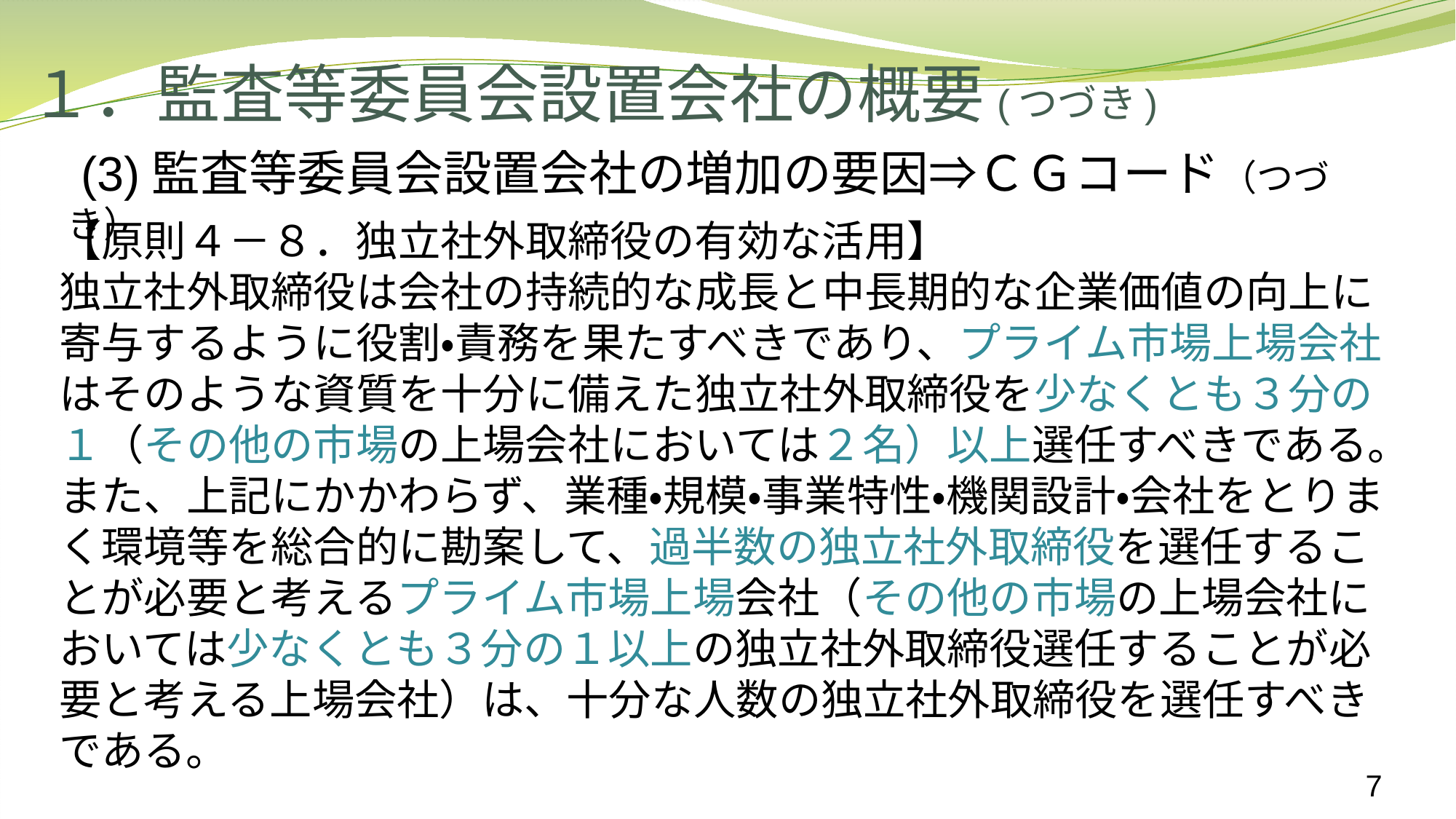

# １．監査等委員会設置会社の概要(つづき)
 (3)監査等委員会設置会社の増加の要因⇒ＣＧコード（つづき）
【原則４－８．独立社外取締役の有効な活用】
独立社外取締役は会社の持続的な成長と中長期的な企業価値の向上に寄与するように役割・責務を果たすべきであり、プライム市場上場会社はそのような資質を十分に備えた独立社外取締役を少なくとも３分の１（その他の市場の上場会社においては２名）以上選任すべきである。
また、上記にかかわらず、業種・規模・事業特性・機関設計・会社をとりまく環境等を総合的に勘案して、過半数の独立社外取締役を選任することが必要と考えるプライム市場上場会社（その他の市場の上場会社においては少なくとも３分の１以上の独立社外取締役選任することが必要と考える上場会社）は、十分な人数の独立社外取締役を選任すべきである。

7